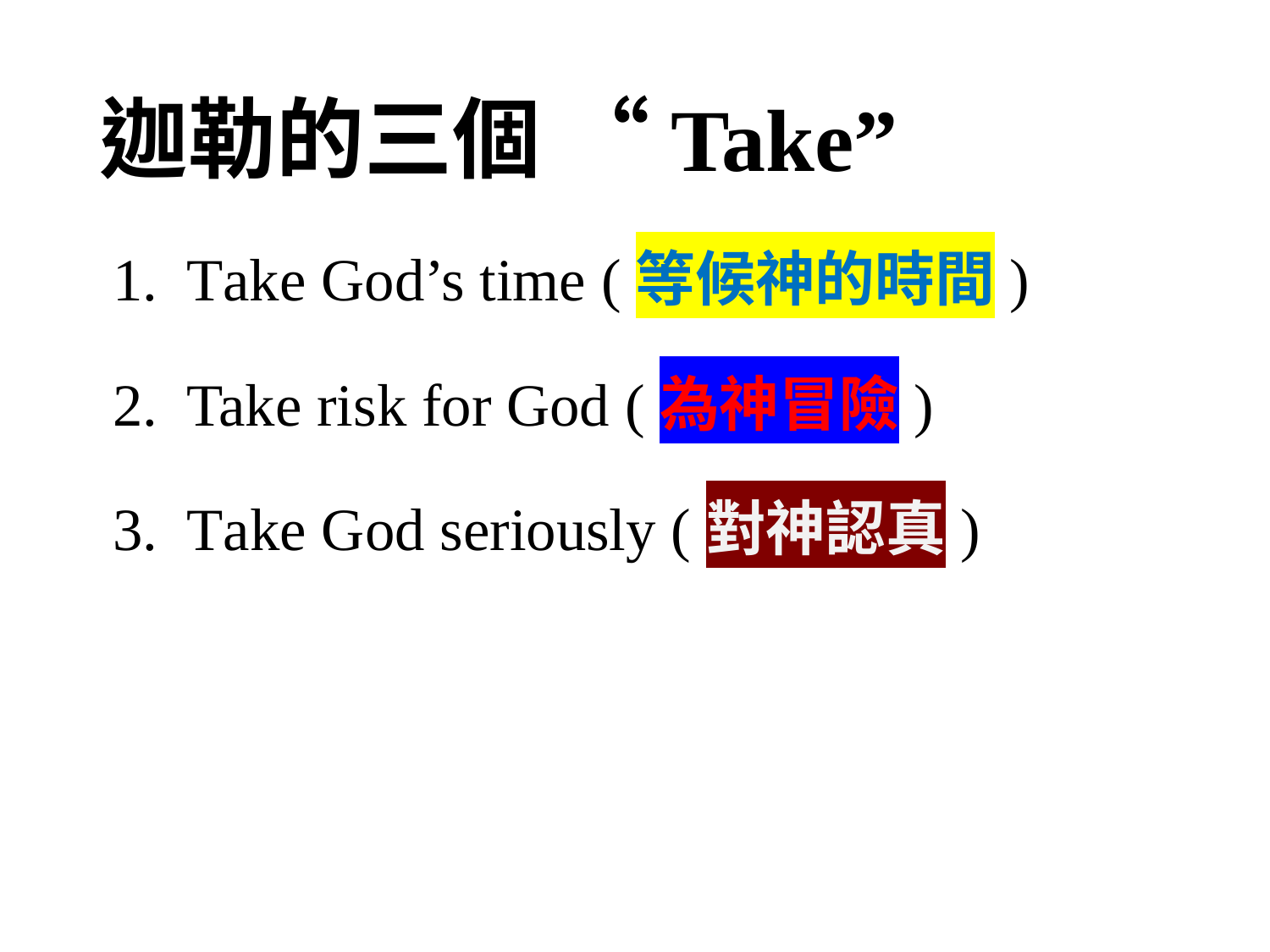

# 迦勒的三個 “Take”
1.	Take God’s time (等候神的時間)
2.	Take risk for God (為神冒險)
3.  Take God seriously (對神認真)
4